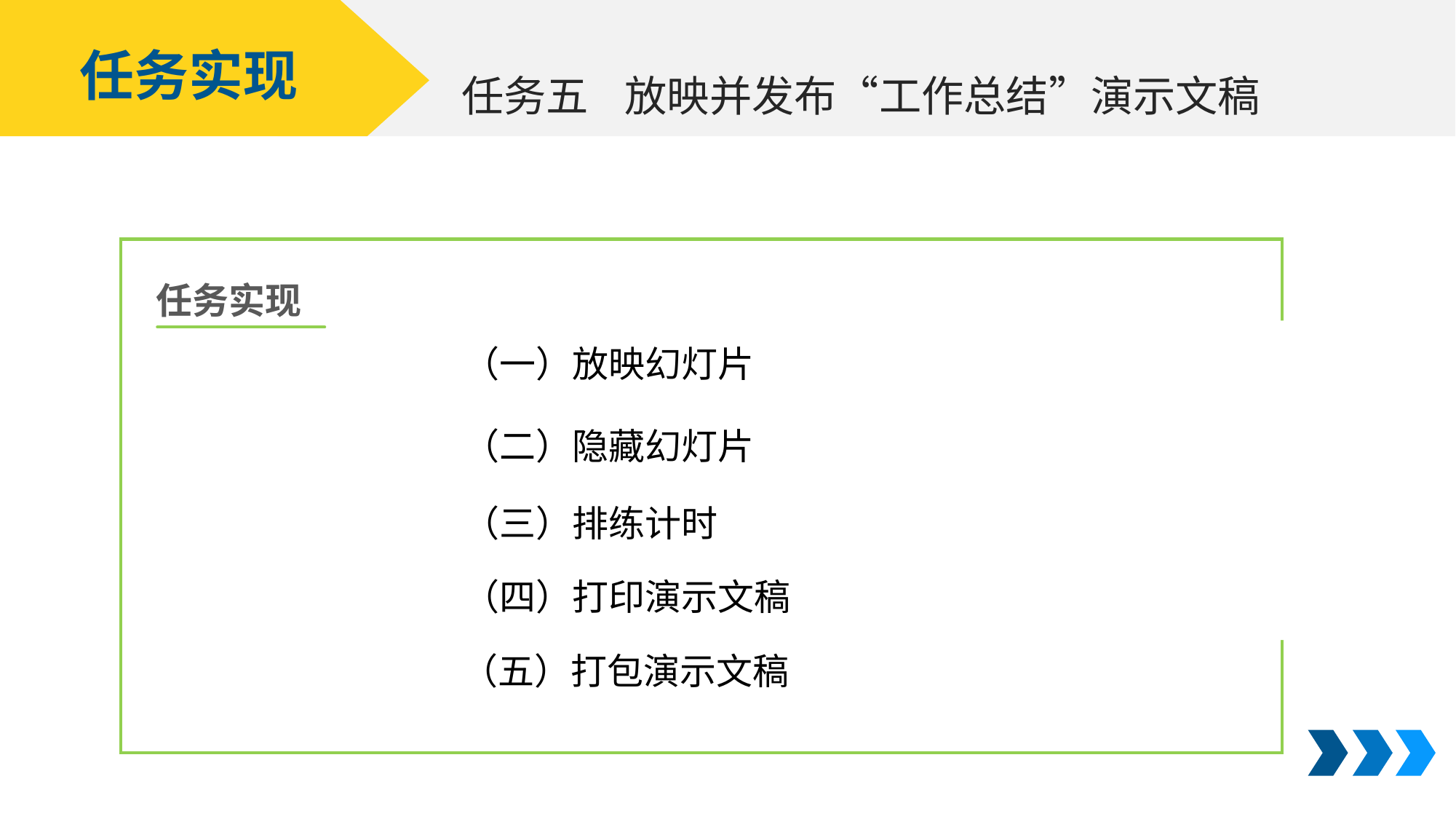

任务实现
放映并发布“工作总结”演示文稿
任务五

任务实现

（一）放映幻灯片
（二）隐藏幻灯片
（三）排练计时
（四）打印演示文稿
（五）打包演示文稿